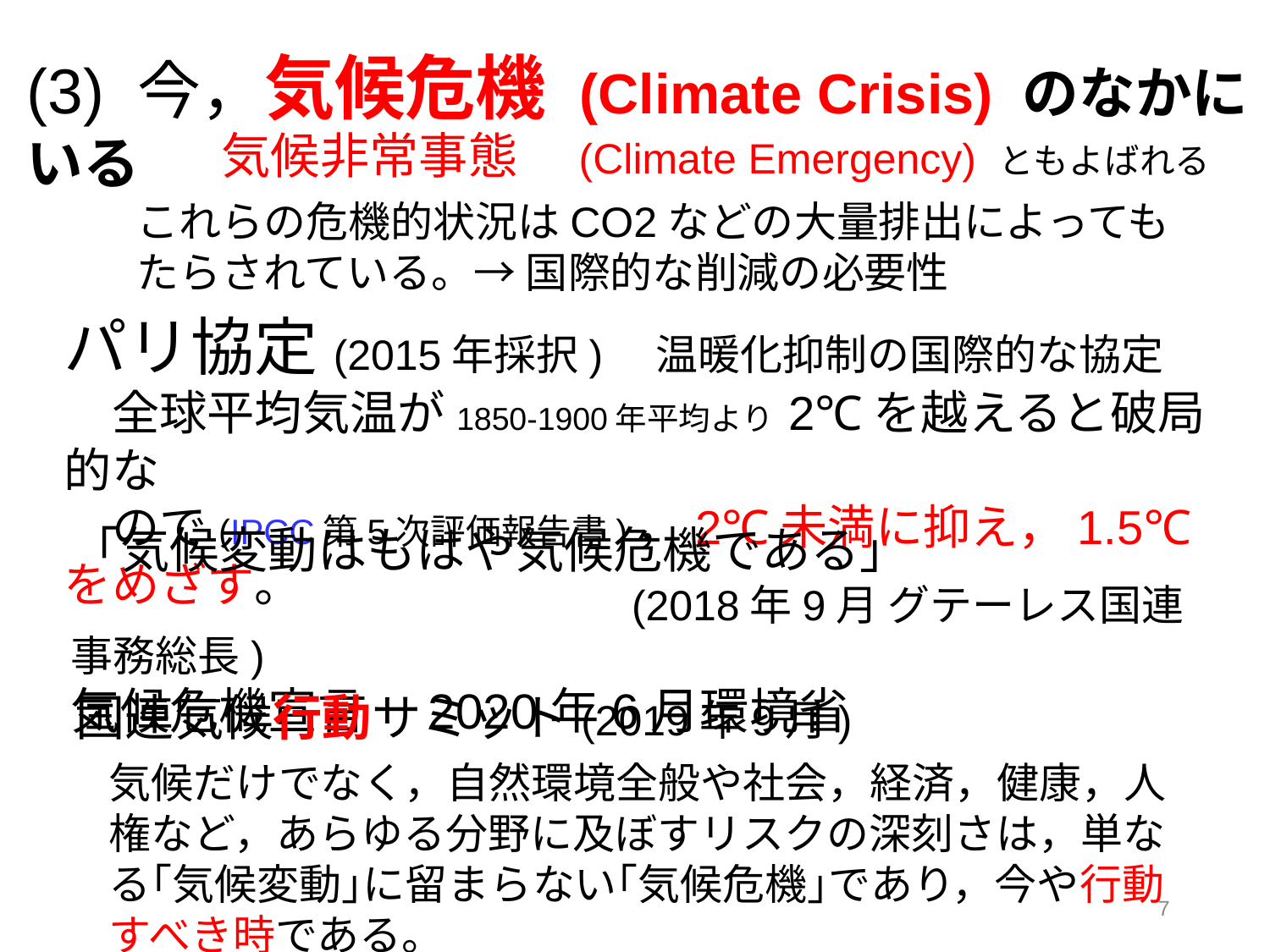

(3) 今，気候危機 (Climate Crisis) のなかにいる
気候非常事態　(Climate Emergency) ともよばれる
これらの危機的状況はCO2などの大量排出によってもたらされている。→ 国際的な削減の必要性
パリ協定(2015年採択)　温暖化抑制の国際的な協定
　全球平均気温が1850-1900年平均より 2℃を越えると破局的な
　ので(IPCC第5次評価報告書)，2℃未満に抑え，1.5℃をめざす。
「気候変動はもはや気候危機である」
　　　　　　　　　　　　　(2018年9月 グテーレス国連事務総長)
気候危機宣言　2020年6月環境省
国連気候行動サミット(2019年9月)
気候だけでなく，自然環境全般や社会，経済，健康，人権など，あらゆる分野に及ぼすリスクの深刻さは，単なる｢気候変動｣に留まらない｢気候危機｣であり，今や行動すべき時である。
7